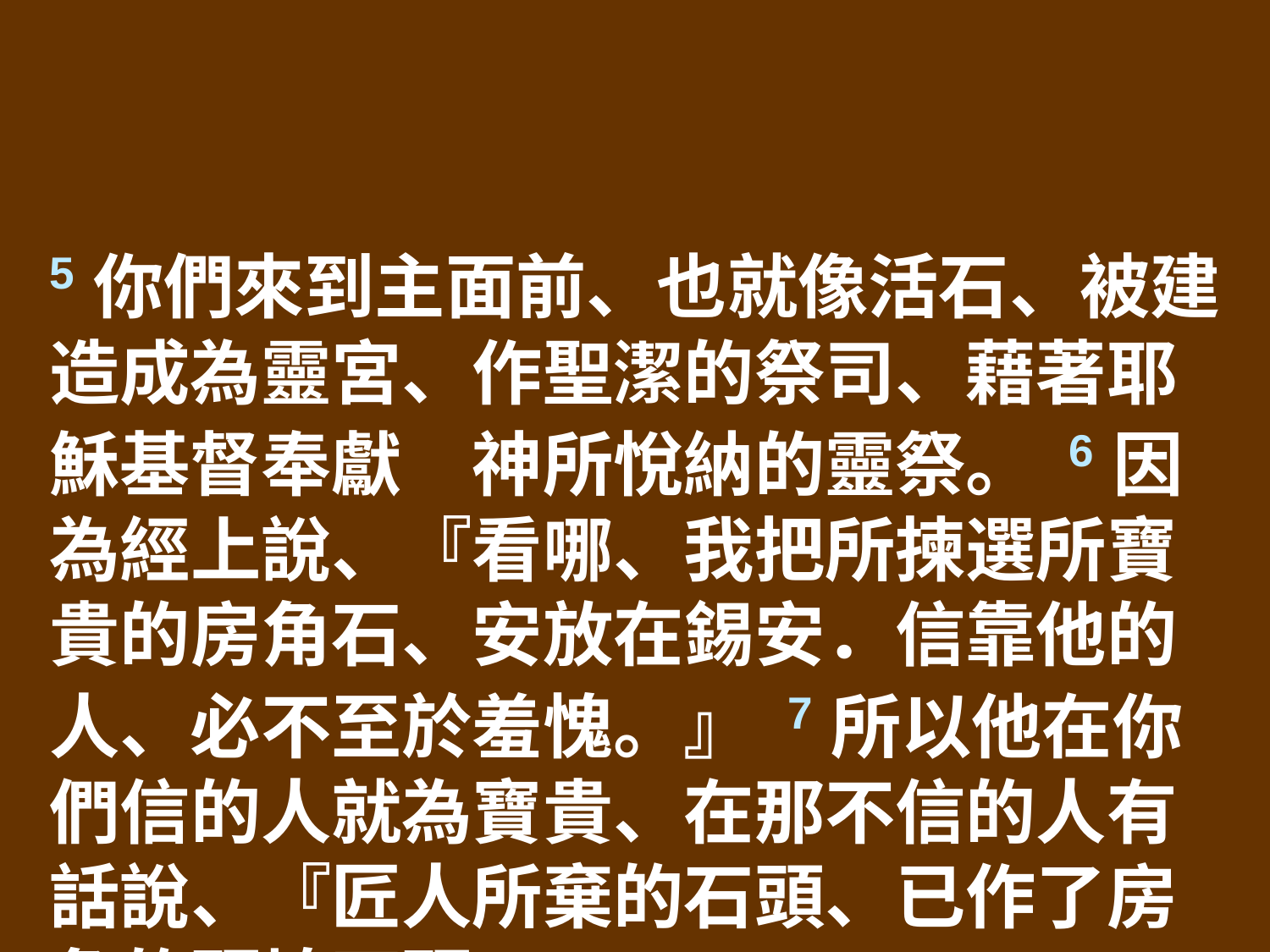

5你們來到主面前、也就像活石、被建造成為靈宮、作聖潔的祭司、藉著耶穌基督奉獻　神所悅納的靈祭。 6因為經上說、『看哪、我把所揀選所寶貴的房角石、安放在錫安．信靠他的人、必不至於羞愧。』 7所以他在你們信的人就為寶貴、在那不信的人有話說、『匠人所棄的石頭、已作了房角的頭塊石頭。』